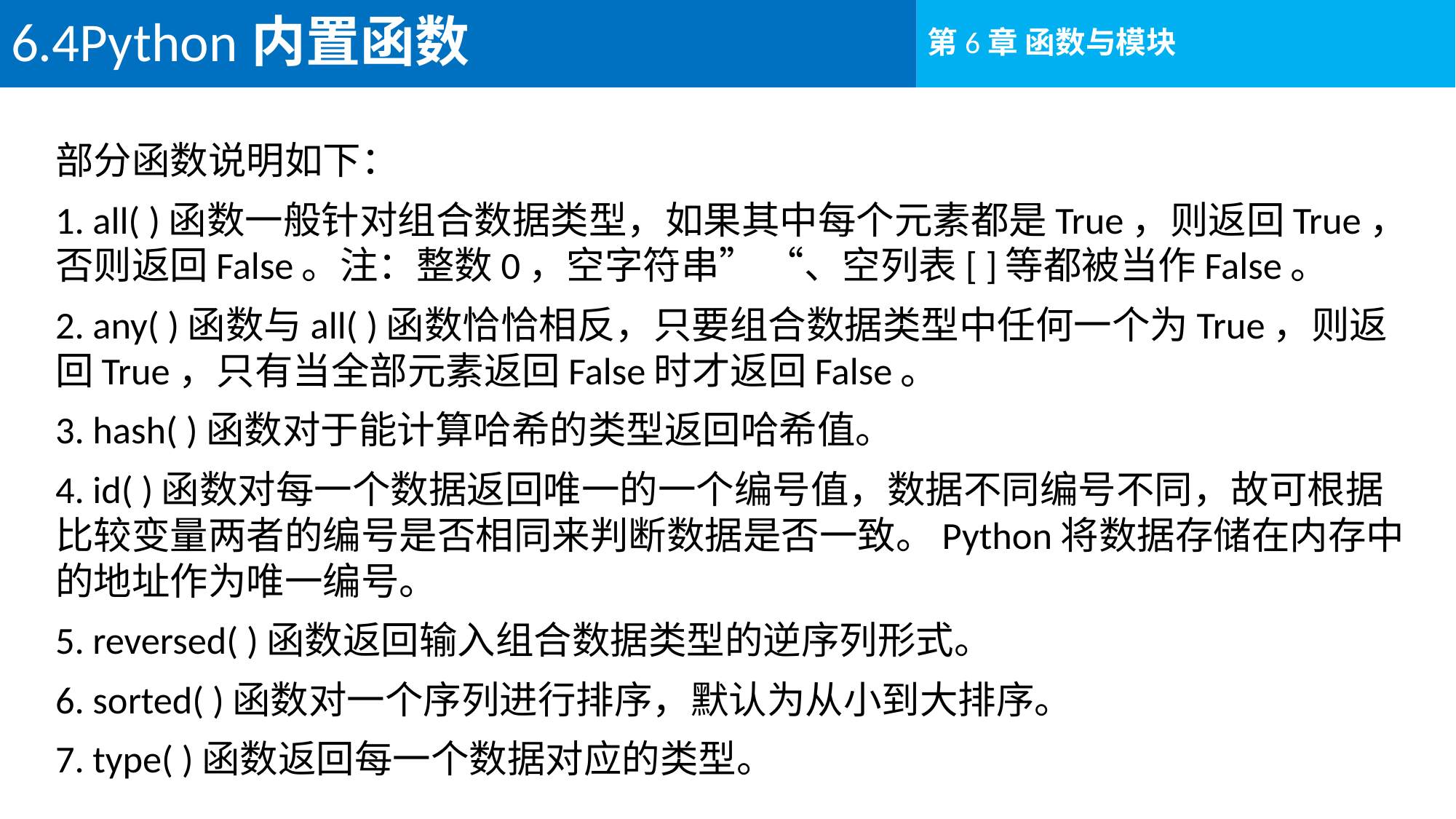

# 6.4Python内置函数
部分函数说明如下：
1. all( )函数一般针对组合数据类型，如果其中每个元素都是True，则返回True，否则返回False。注：整数0，空字符串” “、空列表[ ]等都被当作False。
2. any( )函数与all( )函数恰恰相反，只要组合数据类型中任何一个为True，则返回True，只有当全部元素返回False时才返回False。
3. hash( )函数对于能计算哈希的类型返回哈希值。
4. id( )函数对每一个数据返回唯一的一个编号值，数据不同编号不同，故可根据比较变量两者的编号是否相同来判断数据是否一致。Python将数据存储在内存中的地址作为唯一编号。
5. reversed( )函数返回输入组合数据类型的逆序列形式。
6. sorted( )函数对一个序列进行排序，默认为从小到大排序。
7. type( )函数返回每一个数据对应的类型。